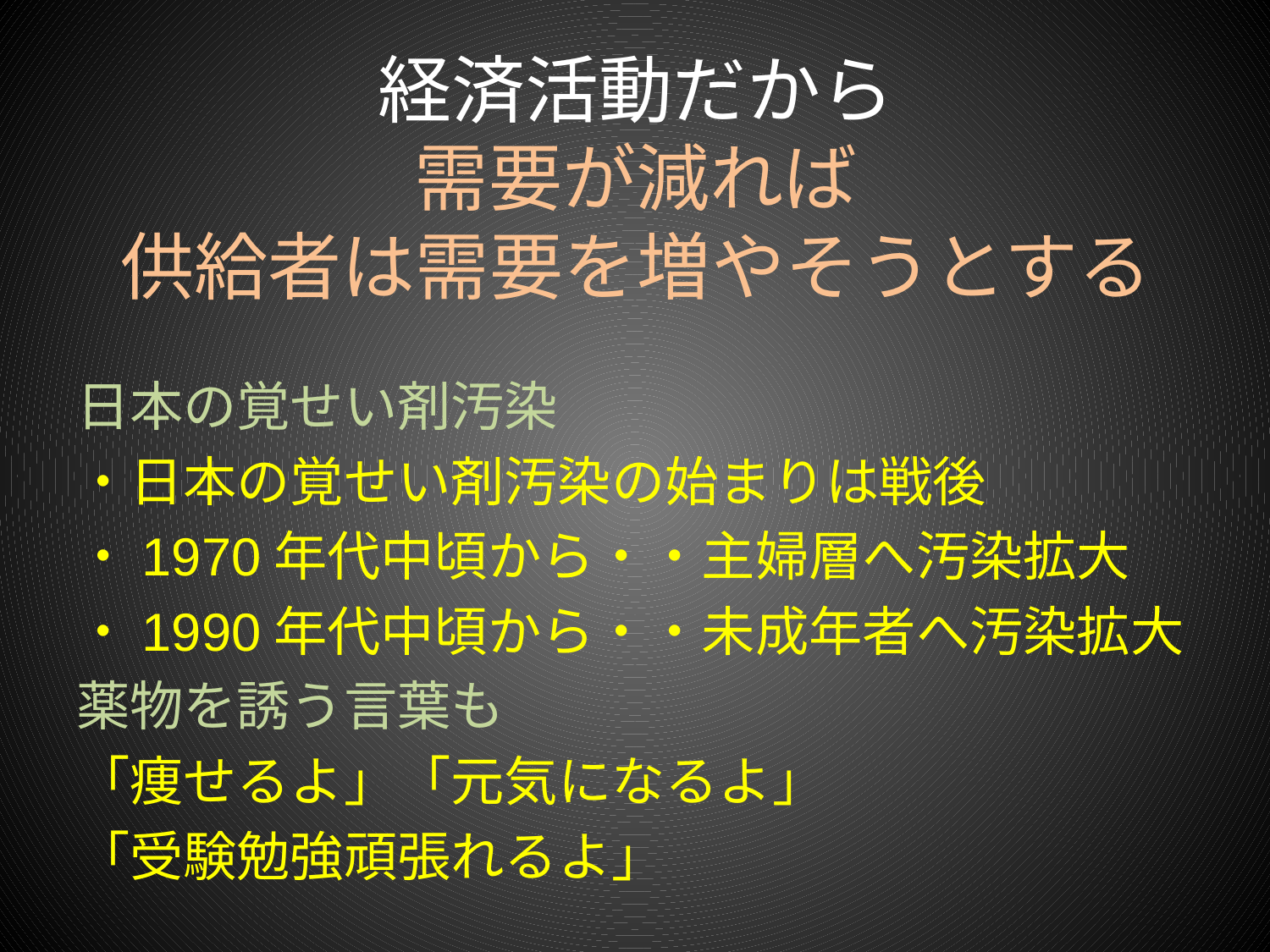

# 経済活動だから 需要が減れば 供給者は需要を増やそうとする
日本の覚せい剤汚染
・日本の覚せい剤汚染の始まりは戦後
・1970年代中頃から・・主婦層へ汚染拡大
・1990年代中頃から・・未成年者へ汚染拡大
薬物を誘う言葉も
「痩せるよ」「元気になるよ」
「受験勉強頑張れるよ」